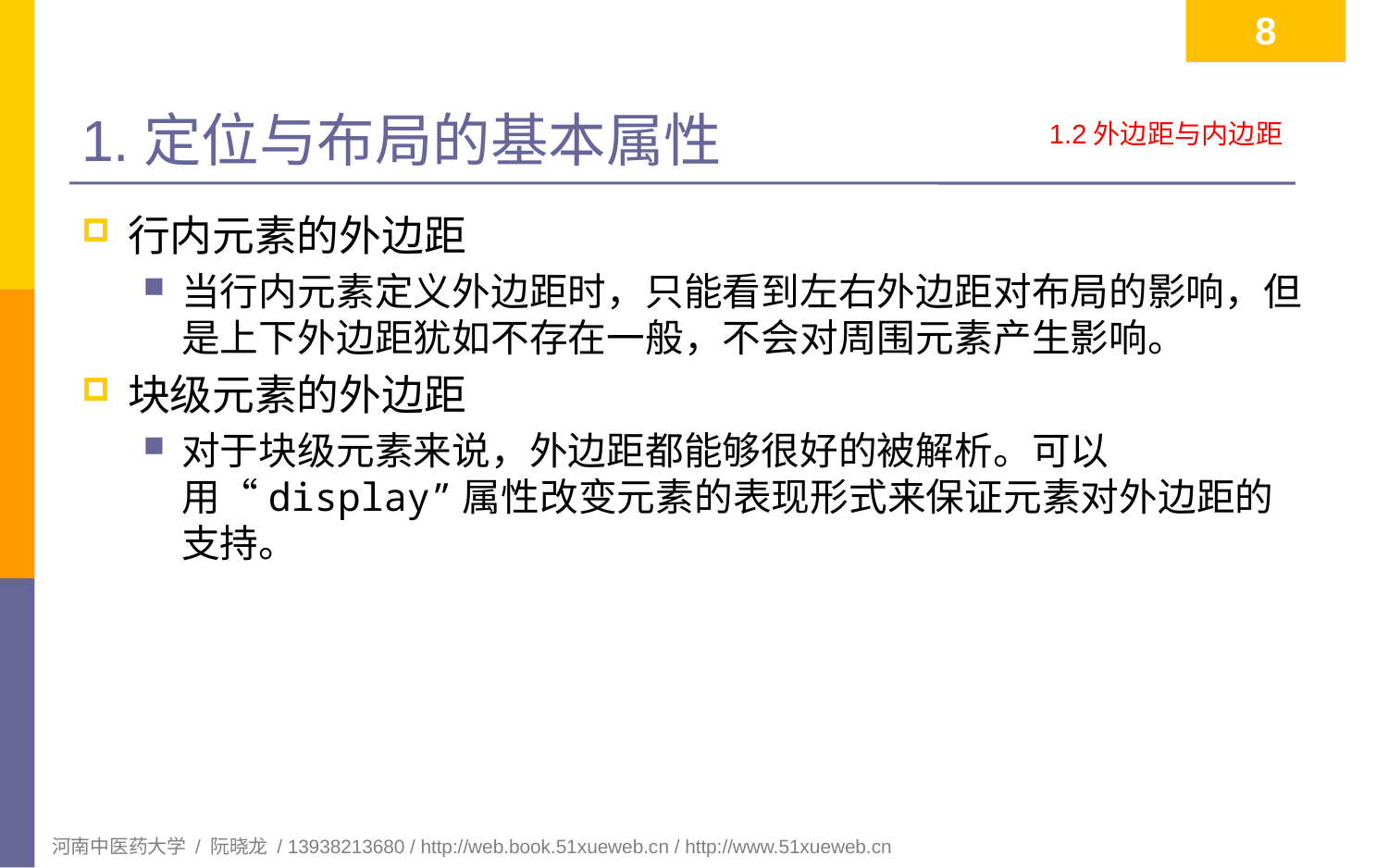

8
# 1.定位与布局的基本属性
1.2外边距与内边距
行内元素的外边距
当行内元素定义外边距时，只能看到左右外边距对布局的影响，但是上下外边距犹如不存在一般，不会对周围元素产生影响。
块级元素的外边距
对于块级元素来说，外边距都能够很好的被解析。可以用“display”属性改变元素的表现形式来保证元素对外边距的支持。